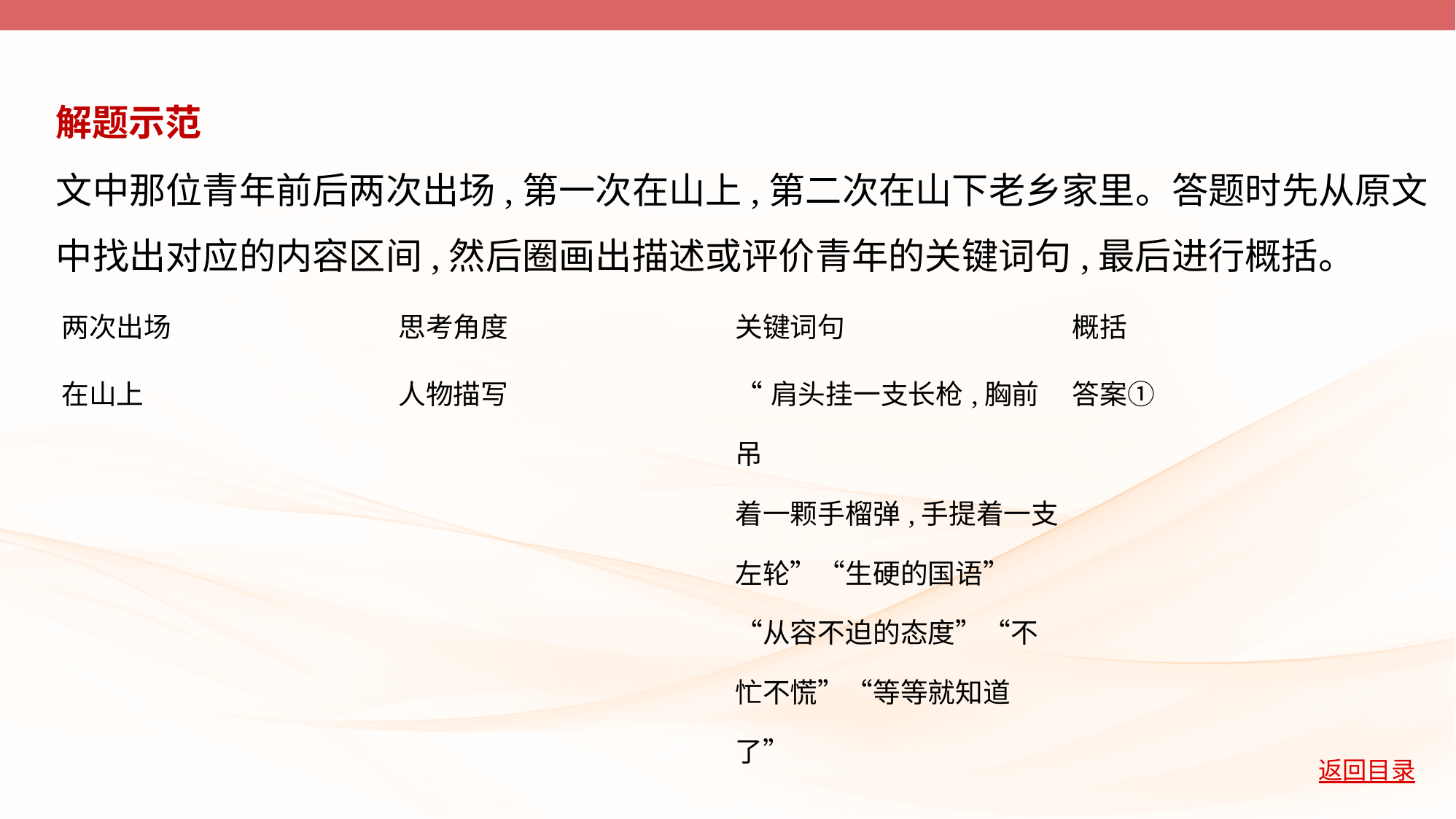

解题示范
文中那位青年前后两次出场,第一次在山上,第二次在山下老乡家里。答题时先从原文
中找出对应的内容区间,然后圈画出描述或评价青年的关键词句,最后进行概括。
| 两次出场 | 思考角度 | 关键词句 | 概括 |
| --- | --- | --- | --- |
| 在山上 | 人物描写 | “肩头挂一支长枪,胸前吊 着一颗手榴弹,手提着一支 左轮”“生硬的国语” “从容不迫的态度”“不 忙不慌”“等等就知道 了” | 答案① |